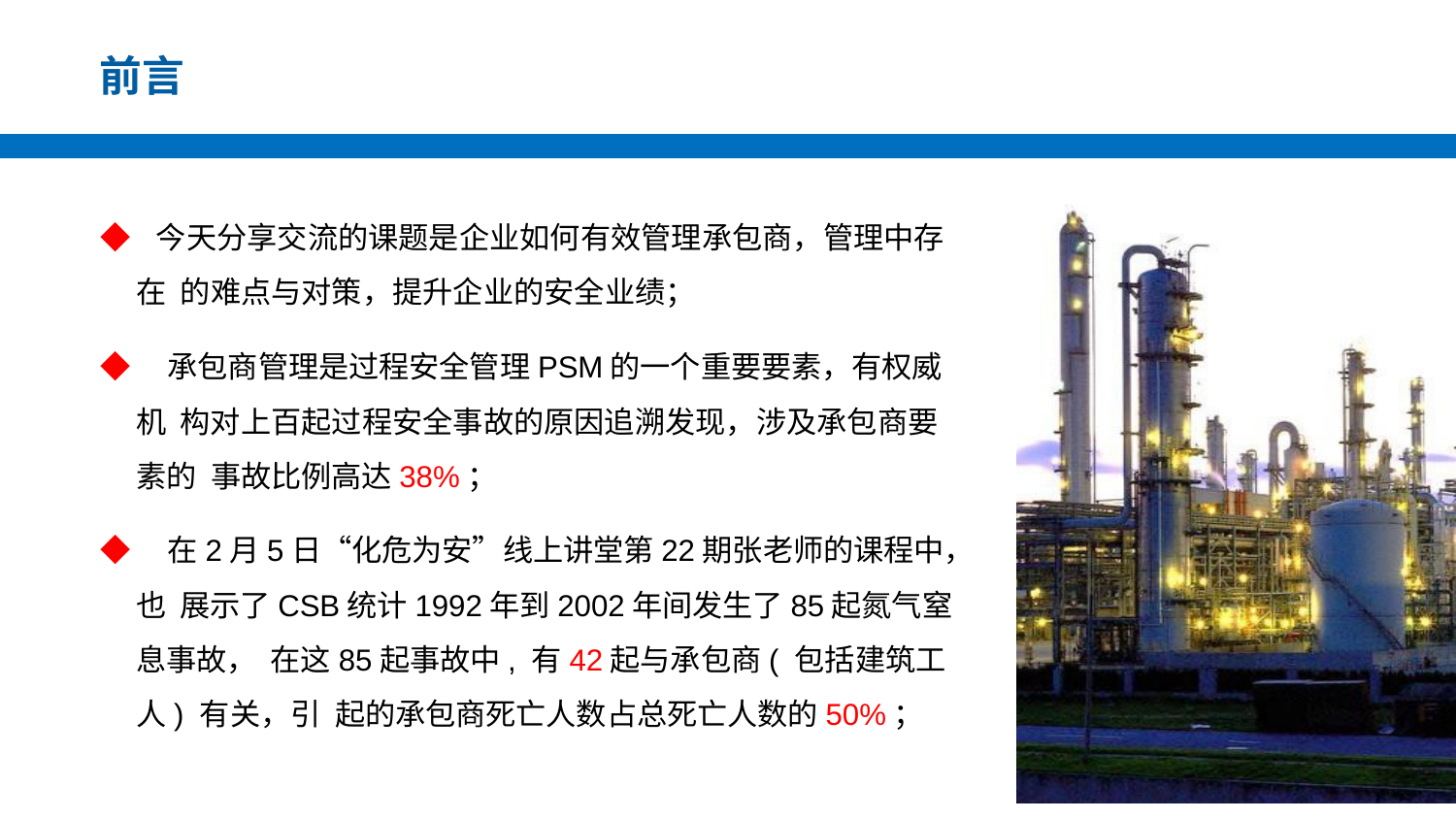

前言
#

◆ 今天分享交流的课题是企业如何有效管理承包商，管理中存在  的难点与对策，提升企业的安全业绩；
◆ 承包商管理是过程安全管理PSM的一个重要要素，有权威机  构对上百起过程安全事故的原因追溯发现，涉及承包商要素的  事故比例高达38%；
◆ 在2月5日“化危为安”线上讲堂第22期张老师的课程中，也  展示了CSB统计1992年到2002年间发生了85起氮气窒息事故，  在这85起事故中, 有42起与承包商( 包括建筑工人) 有关，引  起的承包商死亡人数占总死亡人数的50%；